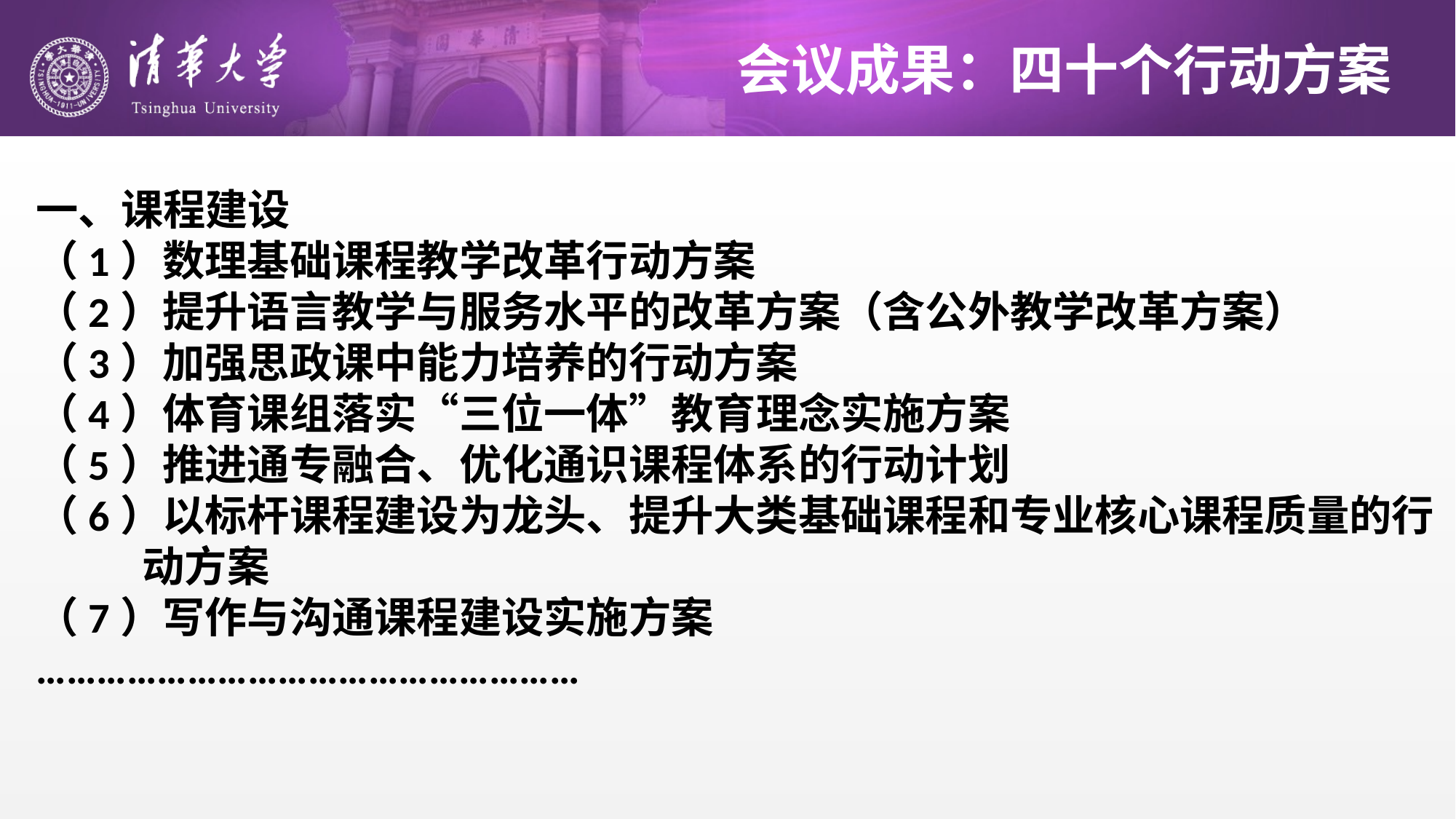

# 会议成果：四十个行动方案
一、课程建设
（1）数理基础课程教学改革行动方案
（2）提升语言教学与服务水平的改革方案（含公外教学改革方案）
（3）加强思政课中能力培养的行动方案
（4）体育课组落实“三位一体”教育理念实施方案
（5）推进通专融合、优化通识课程体系的行动计划
（6）以标杆课程建设为龙头、提升大类基础课程和专业核心课程质量的行动方案
（7）写作与沟通课程建设实施方案
………………………………………………